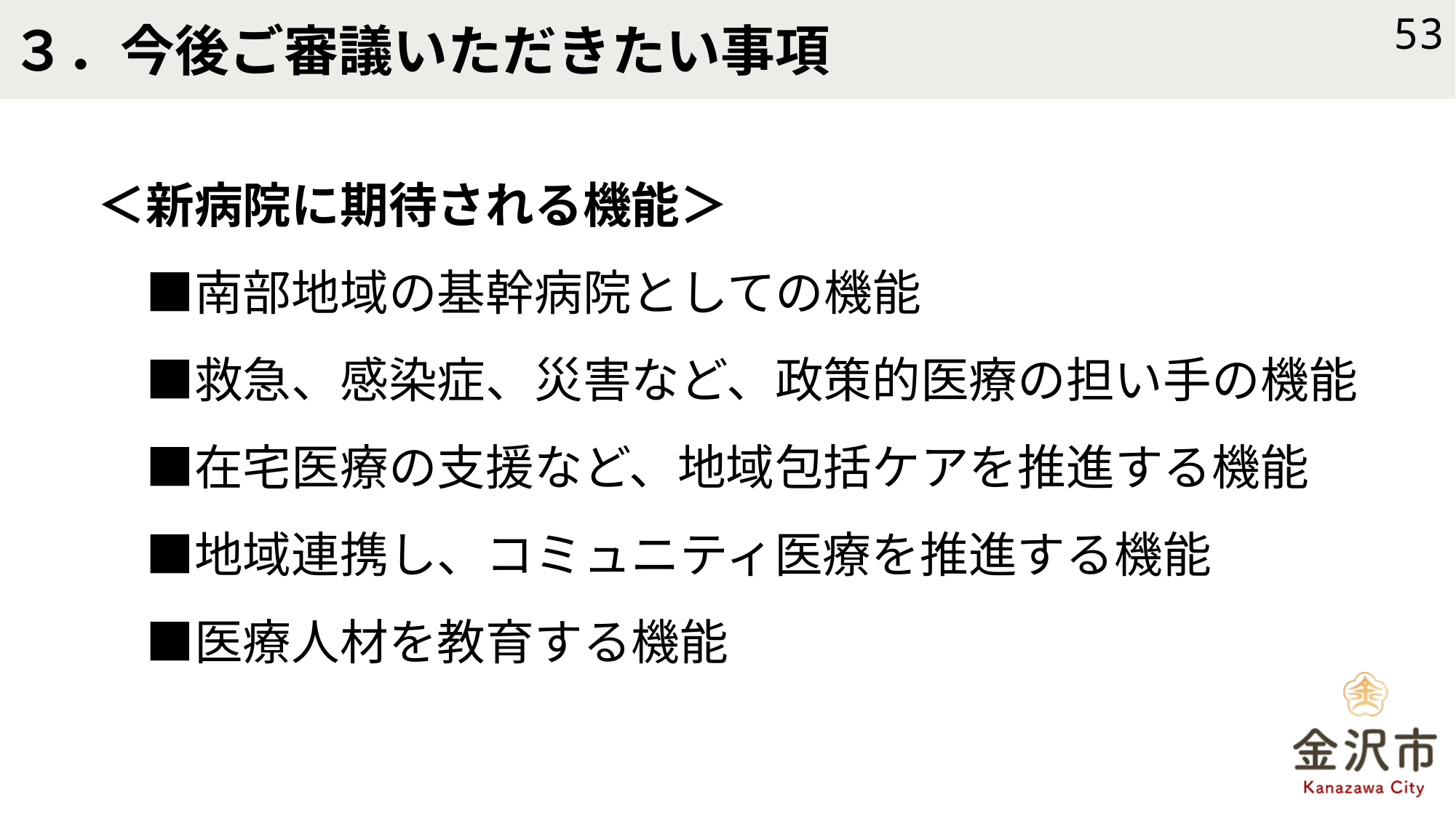

# ３．今後ご審議いただきたい事項
53
＜新病院に期待される機能＞
　■南部地域の基幹病院としての機能
　■救急、感染症、災害など、政策的医療の担い手の機能
　■在宅医療の支援など、地域包括ケアを推進する機能
　■地域連携し、コミュニティ医療を推進する機能
　■医療人材を教育する機能